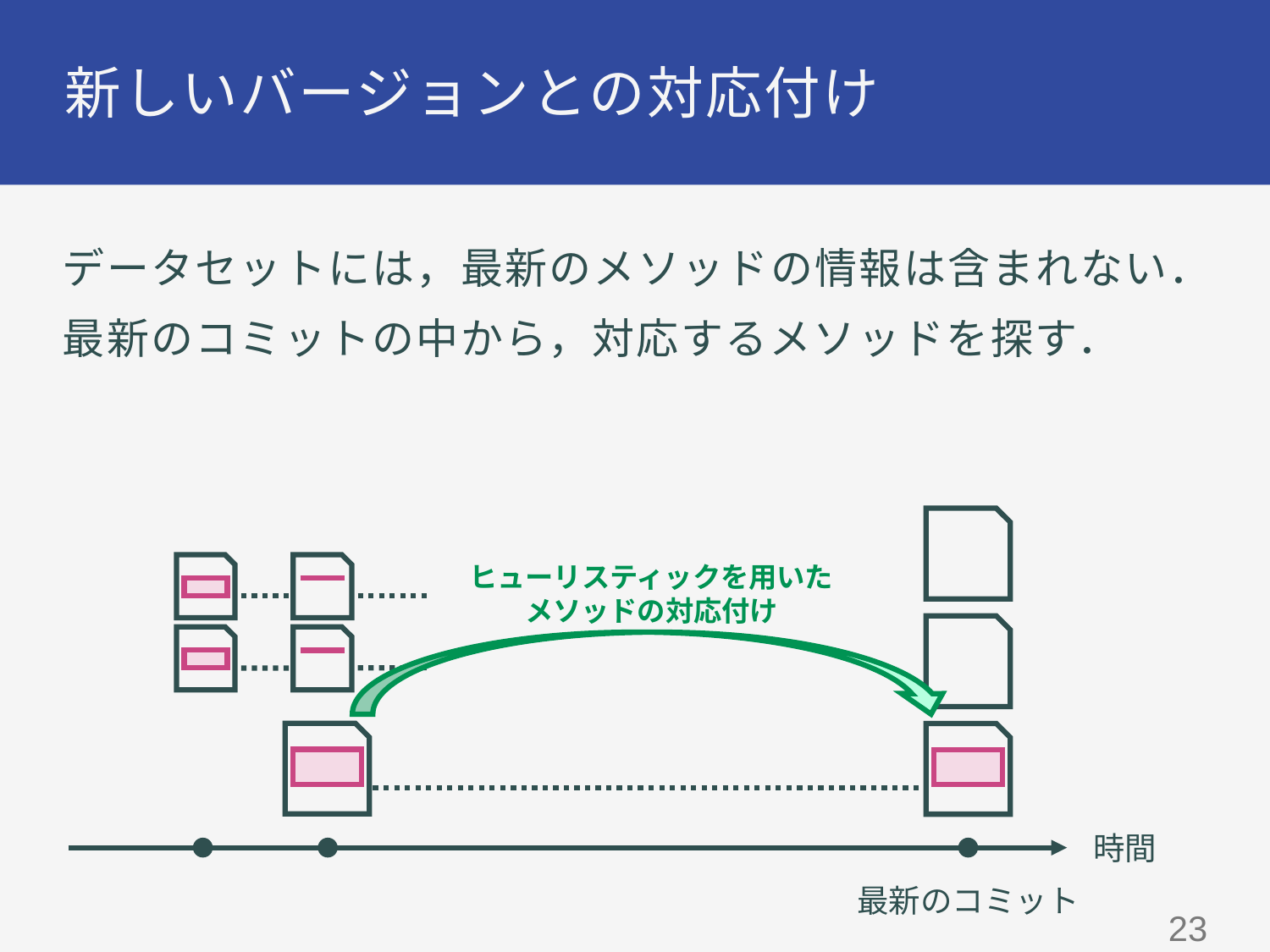

# 新しいバージョンとの対応付け
データセットには，最新のメソッドの情報は含まれない．
最新のコミットの中から，対応するメソッドを探す．

ヒューリスティックを用いた
メソッドの対応付け

時間

最新のコミット
23